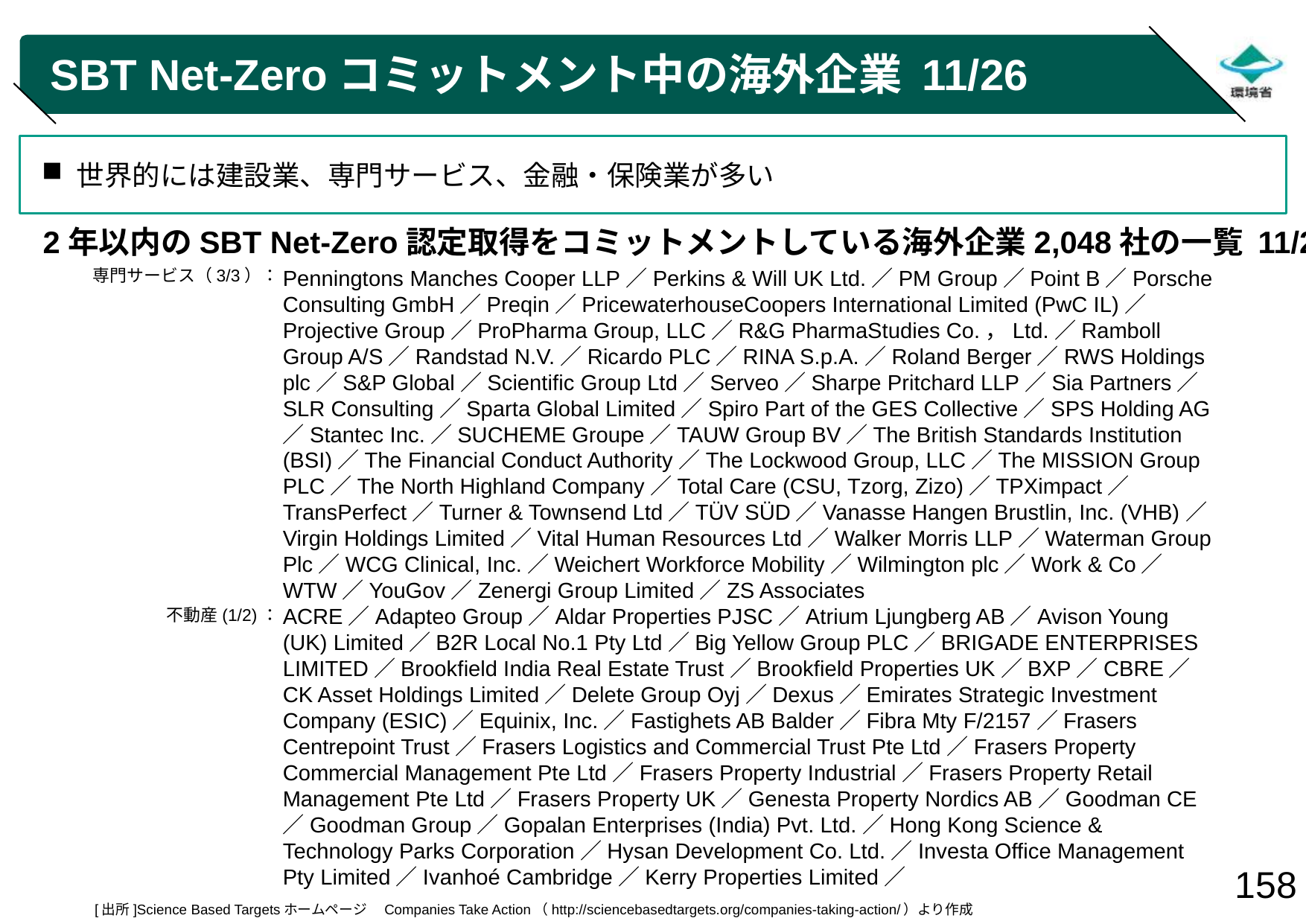

# SBT Net-Zeroコミットメント中の海外企業 11/26
世界的には建設業、専門サービス、金融・保険業が多い
2年以内のSBT Net-Zero認定取得をコミットメントしている海外企業2,048社の一覧 11/26
専門サービス（3/3）：

不動産(1/2)：

Penningtons Manches Cooper LLP／Perkins & Will UK Ltd.／PM Group／Point B／Porsche Consulting GmbH／Preqin／PricewaterhouseCoopers International Limited (PwC IL)／Projective Group／ProPharma Group, LLC／R&G PharmaStudies Co.，Ltd.／Ramboll Group A/S／Randstad N.V.／Ricardo PLC／RINA S.p.A.／Roland Berger／RWS Holdings plc／S&P Global／Scientific Group Ltd／Serveo／Sharpe Pritchard LLP／Sia Partners／SLR Consulting／Sparta Global Limited／Spiro Part of the GES Collective／SPS Holding AG／Stantec Inc.／SUCHEME Groupe／TAUW Group BV／The British Standards Institution (BSI)／The Financial Conduct Authority／The Lockwood Group, LLC／The MISSION Group PLC／The North Highland Company／Total Care (CSU, Tzorg, Zizo)／TPXimpact／TransPerfect／Turner & Townsend Ltd／TÜV SÜD／Vanasse Hangen Brustlin, Inc. (VHB)／Virgin Holdings Limited／Vital Human Resources Ltd／Walker Morris LLP／Waterman Group Plc／WCG Clinical, Inc.／Weichert Workforce Mobility／Wilmington plc／Work & Co／WTW／YouGov／Zenergi Group Limited／ZS Associates
ACRE／Adapteo Group／Aldar Properties PJSC／Atrium Ljungberg AB／Avison Young (UK) Limited／B2R Local No.1 Pty Ltd／Big Yellow Group PLC／BRIGADE ENTERPRISES LIMITED／Brookfield India Real Estate Trust／Brookfield Properties UK／BXP／CBRE／CK Asset Holdings Limited／Delete Group Oyj／Dexus／Emirates Strategic Investment Company (ESIC)／Equinix, Inc.／Fastighets AB Balder／Fibra Mty F/2157／Frasers Centrepoint Trust／Frasers Logistics and Commercial Trust Pte Ltd／Frasers Property Commercial Management Pte Ltd／Frasers Property Industrial／Frasers Property Retail Management Pte Ltd／Frasers Property UK／Genesta Property Nordics AB／Goodman CE／Goodman Group／Gopalan Enterprises (India) Pvt. Ltd.／Hong Kong Science & Technology Parks Corporation／Hysan Development Co. Ltd.／Investa Office Management Pty Limited／Ivanhoé Cambridge／Kerry Properties Limited／
[出所]Science Based Targetsホームページ　Companies Take Action（http://sciencebasedtargets.org/companies-taking-action/）より作成